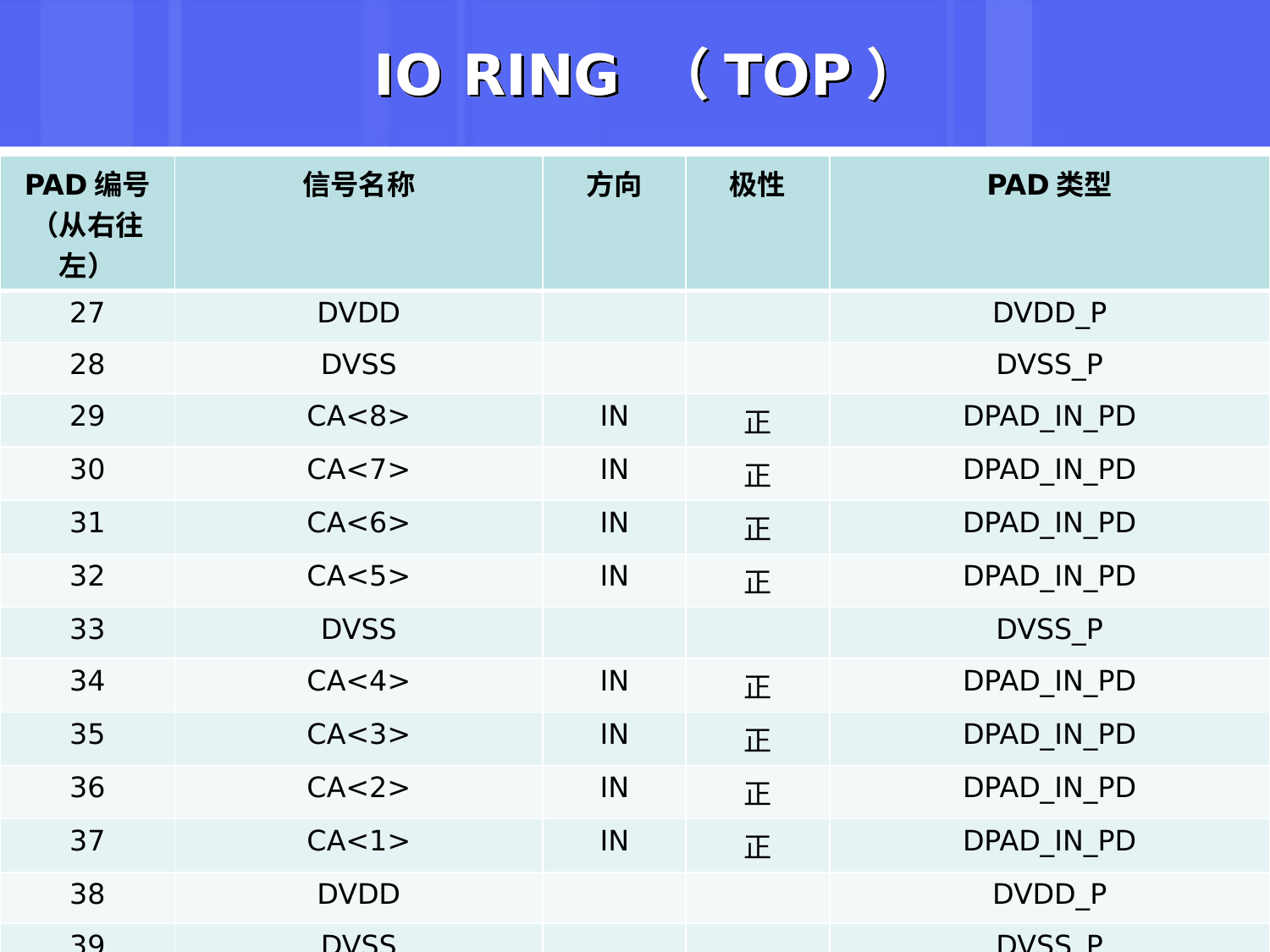

# IO RING （TOP）
| PAD编号（从右往左） | 信号名称 | 方向 | 极性 | PAD类型 |
| --- | --- | --- | --- | --- |
| 27 | DVDD |  |  | DVDD\_P |
| 28 | DVSS |  |  | DVSS\_P |
| 29 | CA<8> | IN | 正 | DPAD\_IN\_PD |
| 30 | CA<7> | IN | 正 | DPAD\_IN\_PD |
| 31 | CA<6> | IN | 正 | DPAD\_IN\_PD |
| 32 | CA<5> | IN | 正 | DPAD\_IN\_PD |
| 33 | DVSS |  |  | DVSS\_P |
| 34 | CA<4> | IN | 正 | DPAD\_IN\_PD |
| 35 | CA<3> | IN | 正 | DPAD\_IN\_PD |
| 36 | CA<2> | IN | 正 | DPAD\_IN\_PD |
| 37 | CA<1> | IN | 正 | DPAD\_IN\_PD |
| 38 | DVDD |  |  | DVDD\_P |
| 39 | DVSS |  |  | DVSS\_P |
CMOS Pixel Sensor设计讨论，卢云鹏
4